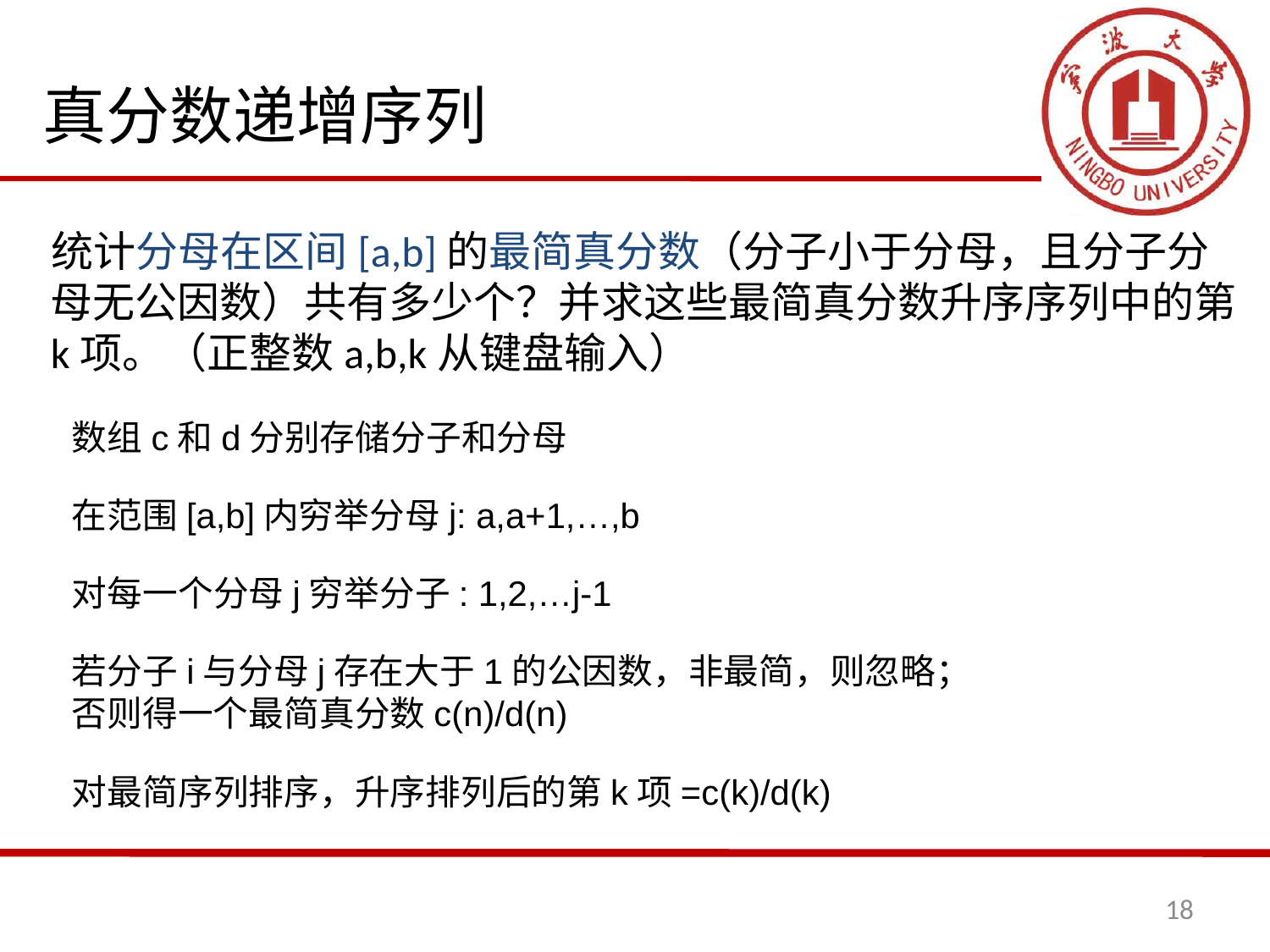

# 真分数递增序列
   统计分母在区间[a,b]的最简真分数（分子小于分母，且分子分母无公因数）共有多少个？并求这些最简真分数升序序列中的第k项。（正整数a,b,k从键盘输入）
数组c和d分别存储分子和分母
在范围[a,b]内穷举分母j: a,a+1,…,b
对每一个分母j穷举分子: 1,2,…j-1
若分子i与分母j存在大于1的公因数，非最简，则忽略；
否则得一个最简真分数c(n)/d(n)
对最简序列排序，升序排列后的第k项=c(k)/d(k)

18